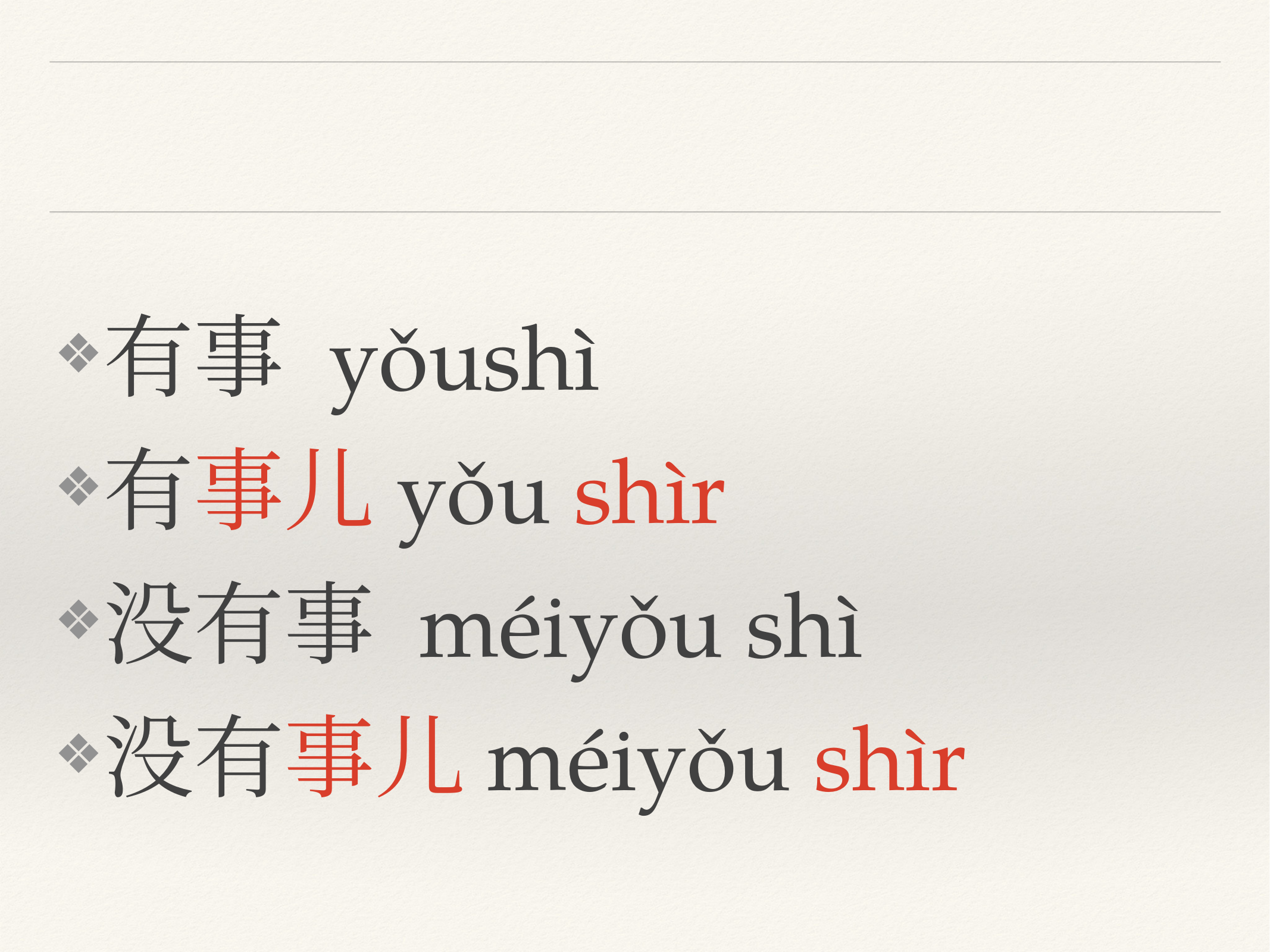

#
有事 yǒushì
有事儿yǒu shìr
没有事 méiyǒu shì
没有事儿méiyǒu shìr